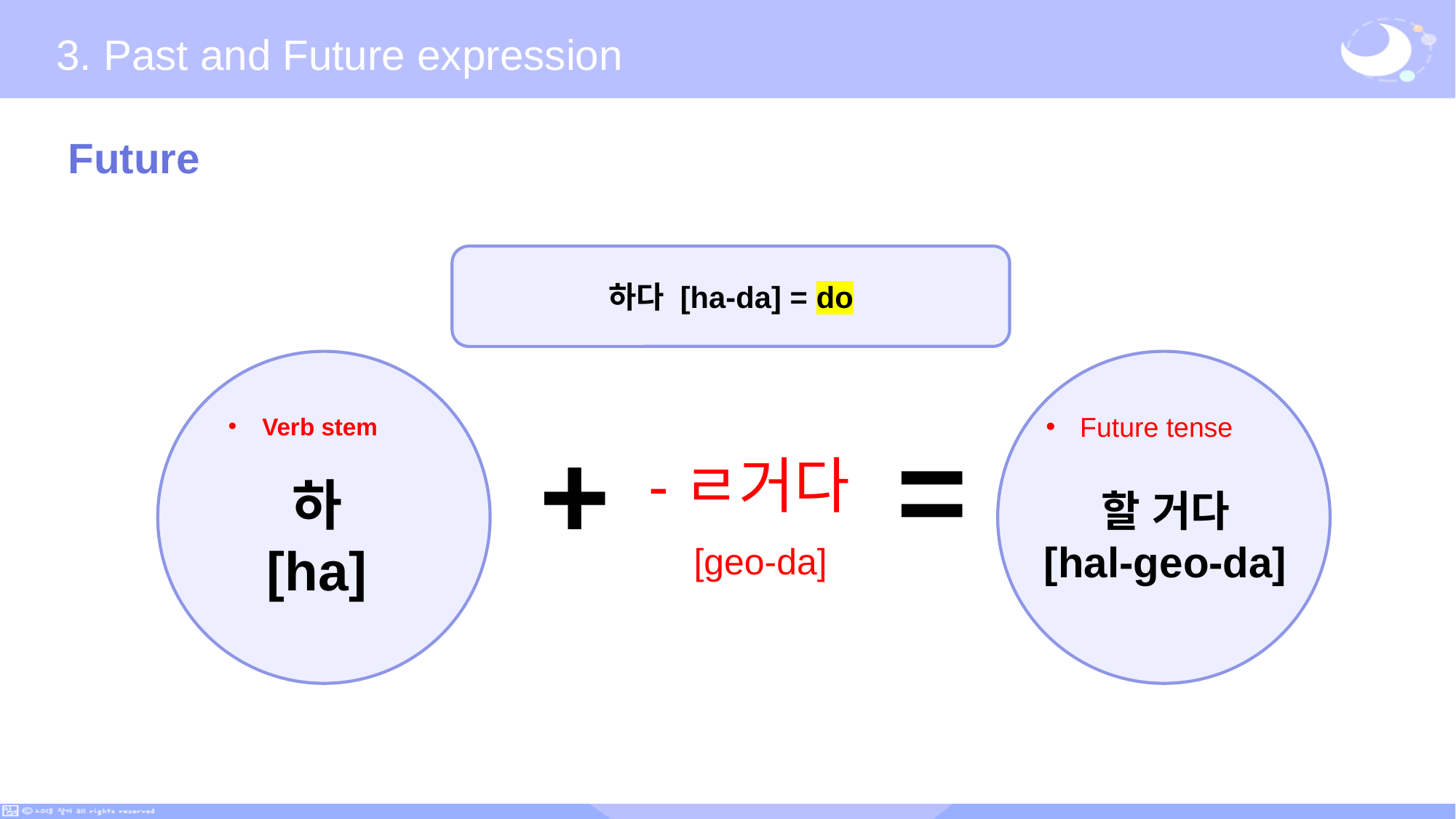

3. Past and Future expression
Future
하다 [ha-da] = do

Future tense
Verb stem
=
+
-ㄹ거다
   [geo-da]
하
[ha]
할 거다
[hal-geo-da]